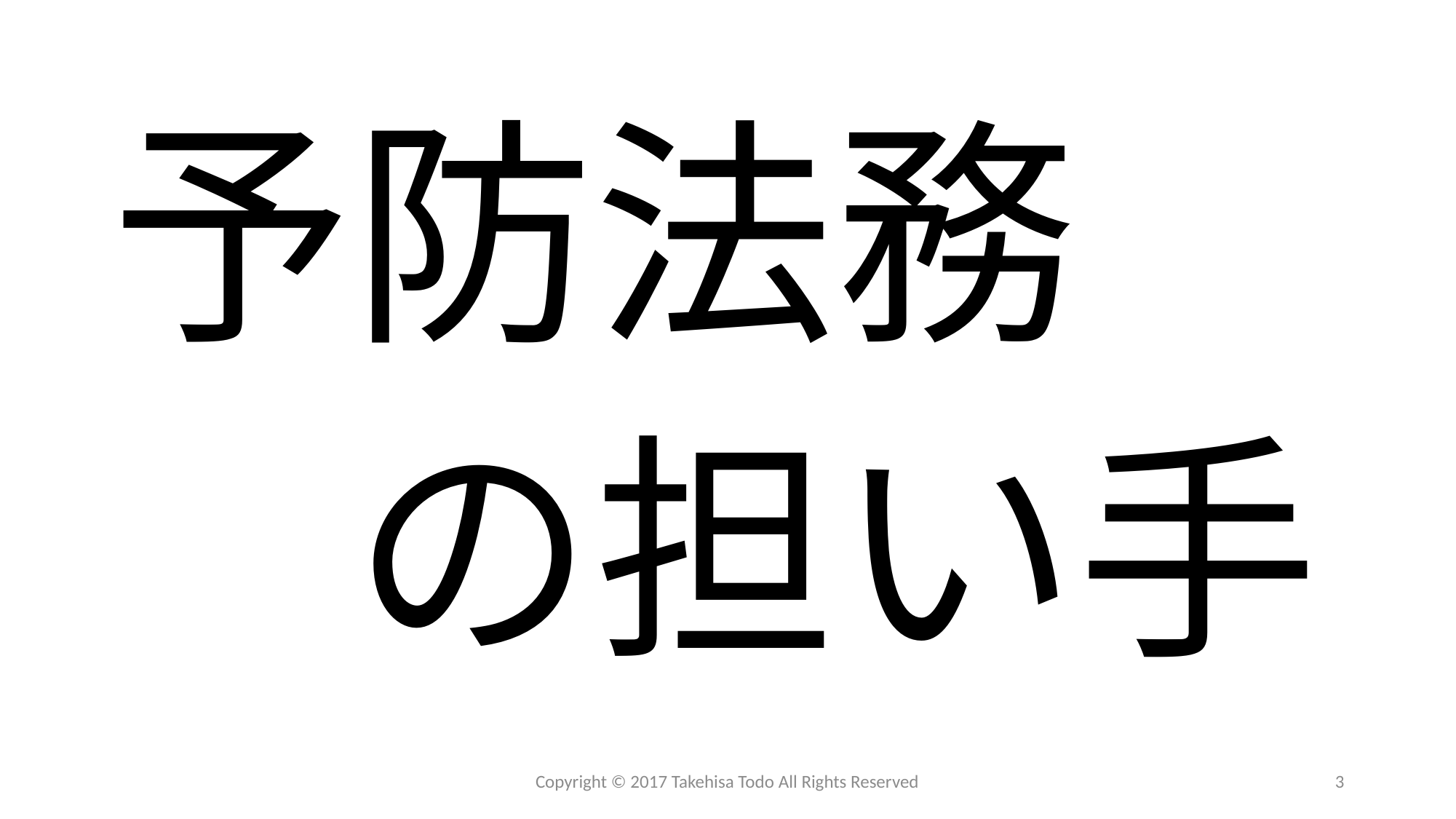

# 予防法務 　の担い手
Copyright © 2017 Takehisa Todo All Rights Reserved
3